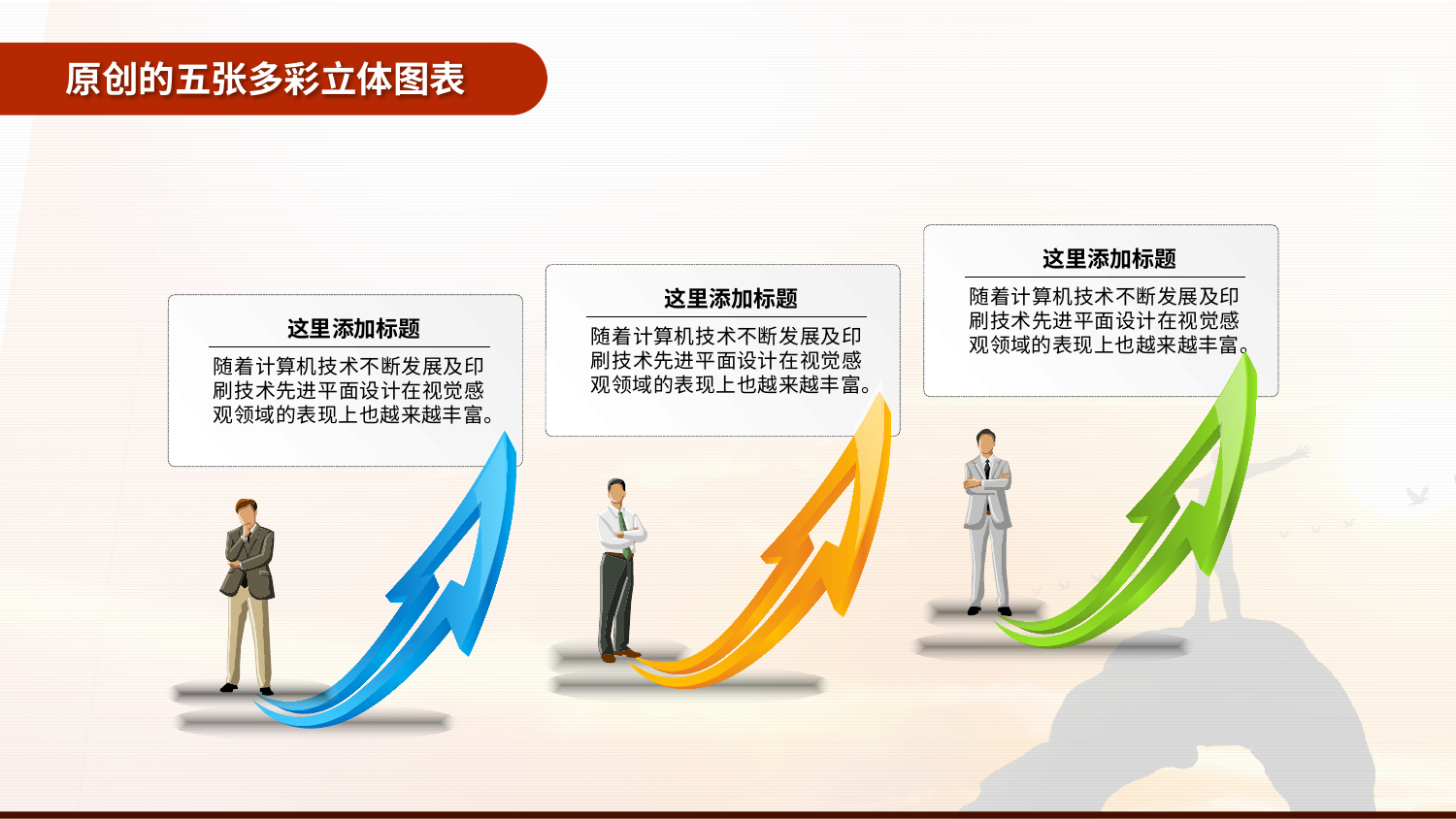

原创的五张多彩立体图表

这里添加标题
随着计算机技术不断发展及印刷技术先进平面设计在视觉感观领域的表现上也越来越丰富。

这里添加标题
随着计算机技术不断发展及印刷技术先进平面设计在视觉感观领域的表现上也越来越丰富。

这里添加标题
随着计算机技术不断发展及印刷技术先进平面设计在视觉感观领域的表现上也越来越丰富。